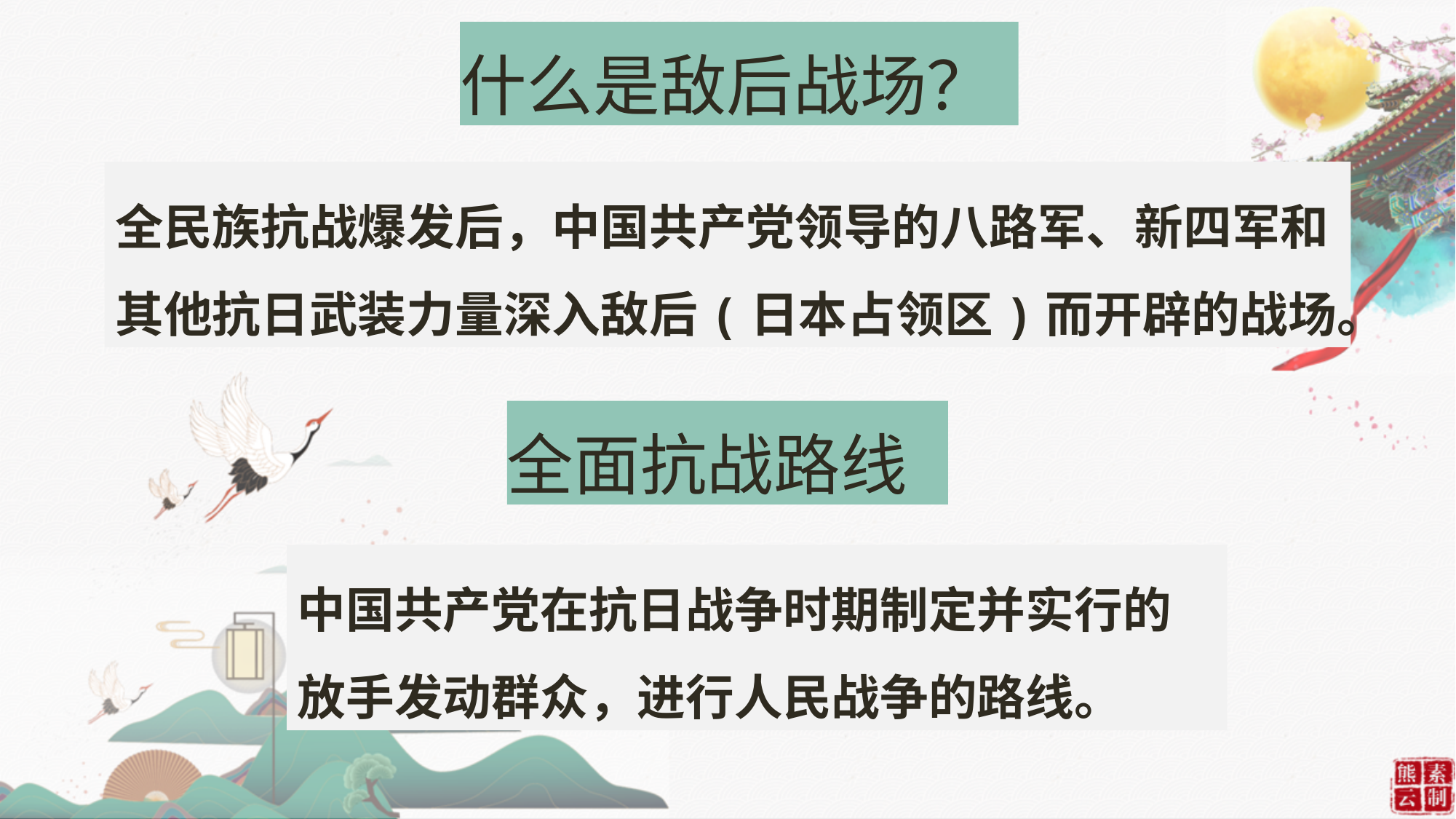

什么是敌后战场？
全民族抗战爆发后，中国共产党领导的八路军、新四军和其他抗日武装力量深入敌后(日本占领区)而开辟的战场。
全面抗战路线
中国共产党在抗日战争时期制定并实行的放手发动群众，进行人民战争的路线。